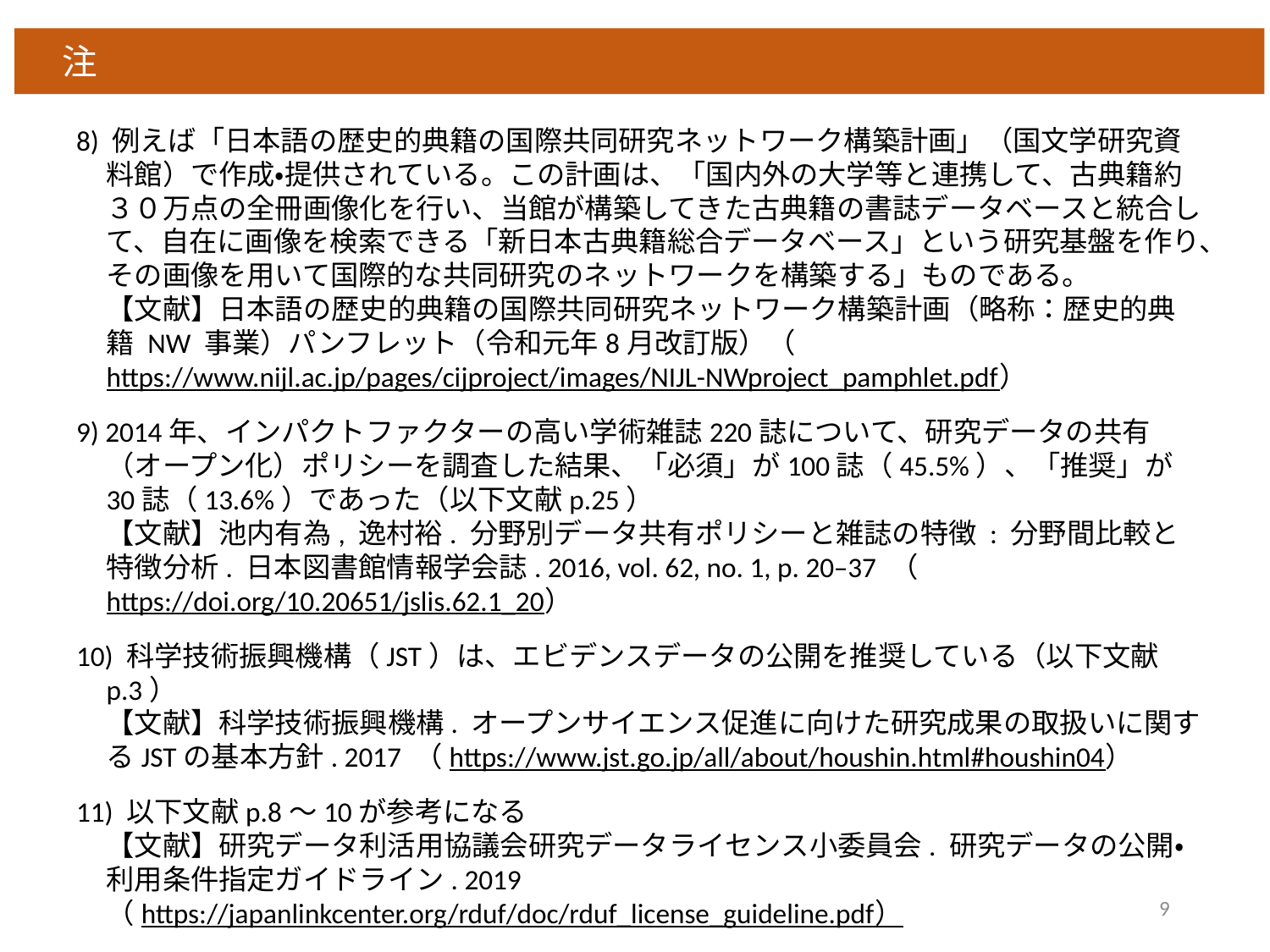

注
8) 例えば「日本語の歴史的典籍の国際共同研究ネットワーク構築計画」（国文学研究資料館）で作成・提供されている。この計画は、「国内外の大学等と連携して、古典籍約３０万点の全冊画像化を行い、当館が構築してきた古典籍の書誌データベースと統合して、自在に画像を検索できる「新日本古典籍総合データベース」という研究基盤を作り、その画像を用いて国際的な共同研究のネットワークを構築する」ものである。
【文献】日本語の歴史的典籍の国際共同研究ネットワーク構築計画（略称：歴史的典籍 NW 事業）パンフレット（令和元年8月改訂版）（https://www.nijl.ac.jp/pages/cijproject/images/NIJL-NWproject_pamphlet.pdf）
9) 2014年、インパクトファクターの高い学術雑誌220誌について、研究データの共有（オープン化）ポリシーを調査した結果、「必須」が100誌（45.5%）、「推奨」が30誌（13.6%）であった（以下文献p.25）
【文献】池内有為, 逸村裕. 分野別データ共有ポリシーと雑誌の特徴 : 分野間比較と特徴分析. 日本図書館情報学会誌. 2016, vol. 62, no. 1, p. 20–37 （https://doi.org/10.20651/jslis.62.1_20）
10) 科学技術振興機構（JST）は、エビデンスデータの公開を推奨している（以下文献p.3）
【文献】科学技術振興機構. オープンサイエンス促進に向けた研究成果の取扱いに関するJSTの基本方針. 2017 （https://www.jst.go.jp/all/about/houshin.html#houshin04）
11) 以下文献p.8～10が参考になる
【文献】研究データ利活用協議会研究データライセンス小委員会. 研究データの公開・利用条件指定ガイドライン. 2019
（https://japanlinkcenter.org/rduf/doc/rduf_license_guideline.pdf）
9